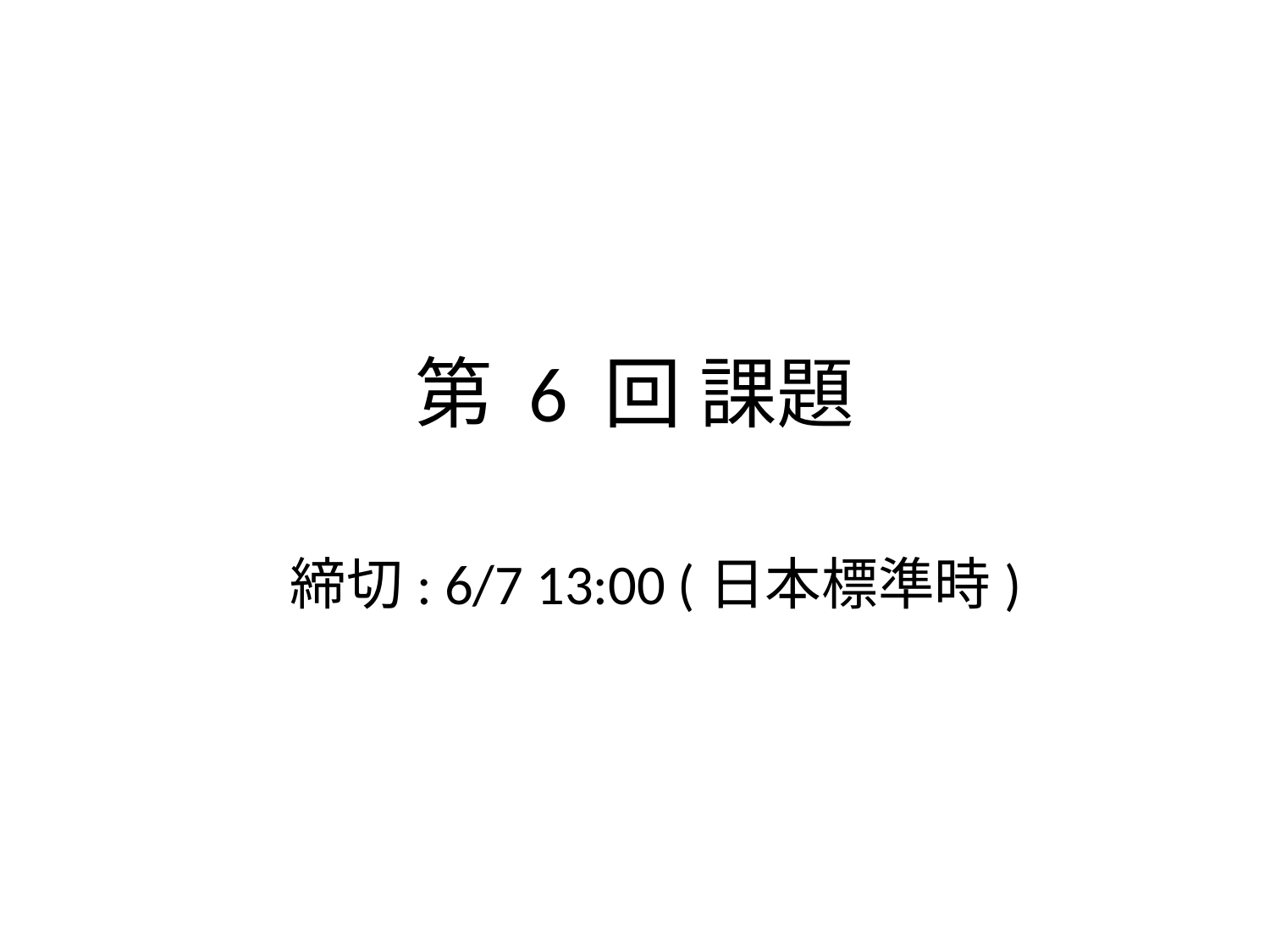

# 第 6 回 課題
締切: 6/7 13:00 (日本標準時)‏